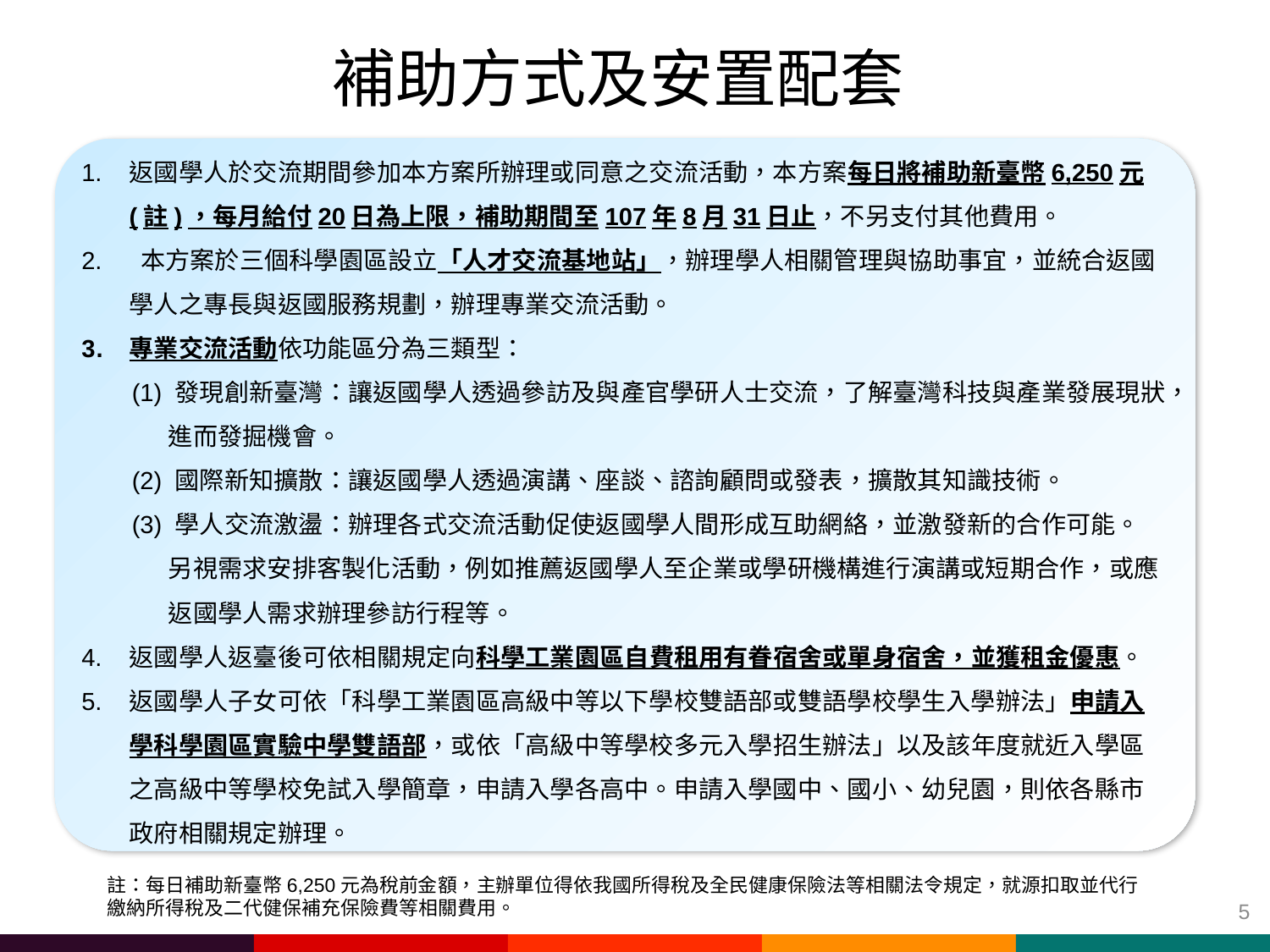

# 補助方式及安置配套
返國學人於交流期間參加本方案所辦理或同意之交流活動，本方案每日將補助新臺幣6,250元(註)，每月給付20日為上限，補助期間至107年8月31日止，不另支付其他費用。
 本方案於三個科學園區設立「人才交流基地站」，辦理學人相關管理與協助事宜，並統合返國學人之專長與返國服務規劃，辦理專業交流活動。
專業交流活動依功能區分為三類型：
(1) 發現創新臺灣：讓返國學人透過參訪及與產官學研人士交流，了解臺灣科技與產業發展現狀，進而發掘機會。
(2) 國際新知擴散：讓返國學人透過演講、座談、諮詢顧問或發表，擴散其知識技術。
(3) 學人交流激盪：辦理各式交流活動促使返國學人間形成互助網絡，並激發新的合作可能。
	另視需求安排客製化活動，例如推薦返國學人至企業或學研機構進行演講或短期合作，或應返國學人需求辦理參訪行程等。
返國學人返臺後可依相關規定向科學工業園區自費租用有眷宿舍或單身宿舍，並獲租金優惠。
返國學人子女可依「科學工業園區高級中等以下學校雙語部或雙語學校學生入學辦法」申請入學科學園區實驗中學雙語部，或依「高級中等學校多元入學招生辦法」以及該年度就近入學區之高級中等學校免試入學簡章，申請入學各高中。申請入學國中、國小、幼兒園，則依各縣市政府相關規定辦理。
註：每日補助新臺幣6,250元為稅前金額，主辦單位得依我國所得稅及全民健康保險法等相關法令規定，就源扣取並代行繳納所得稅及二代健保補充保險費等相關費用。

5